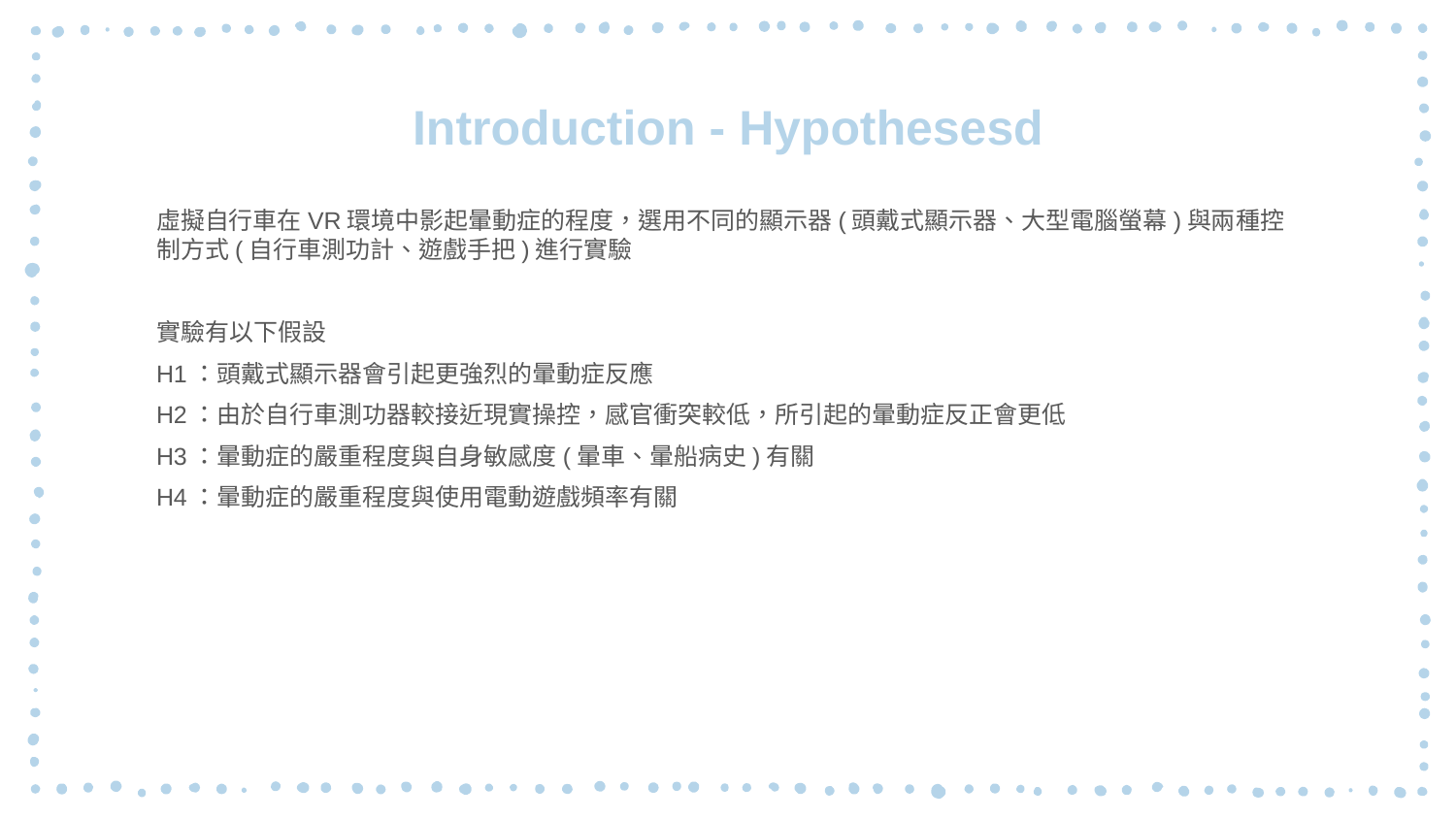

# Introduction - Hypothesesd
虛擬自行車在VR環境中影起暈動症的程度，選用不同的顯示器(頭戴式顯示器、大型電腦螢幕)與兩種控制方式(自行車測功計、遊戲手把)進行實驗

實驗有以下假設
H1：頭戴式顯示器會引起更強烈的暈動症反應
H2：由於自行車測功器較接近現實操控，感官衝突較低，所引起的暈動症反正會更低
H3：暈動症的嚴重程度與自身敏感度(暈車、暈船病史)有關
H4：暈動症的嚴重程度與使用電動遊戲頻率有關